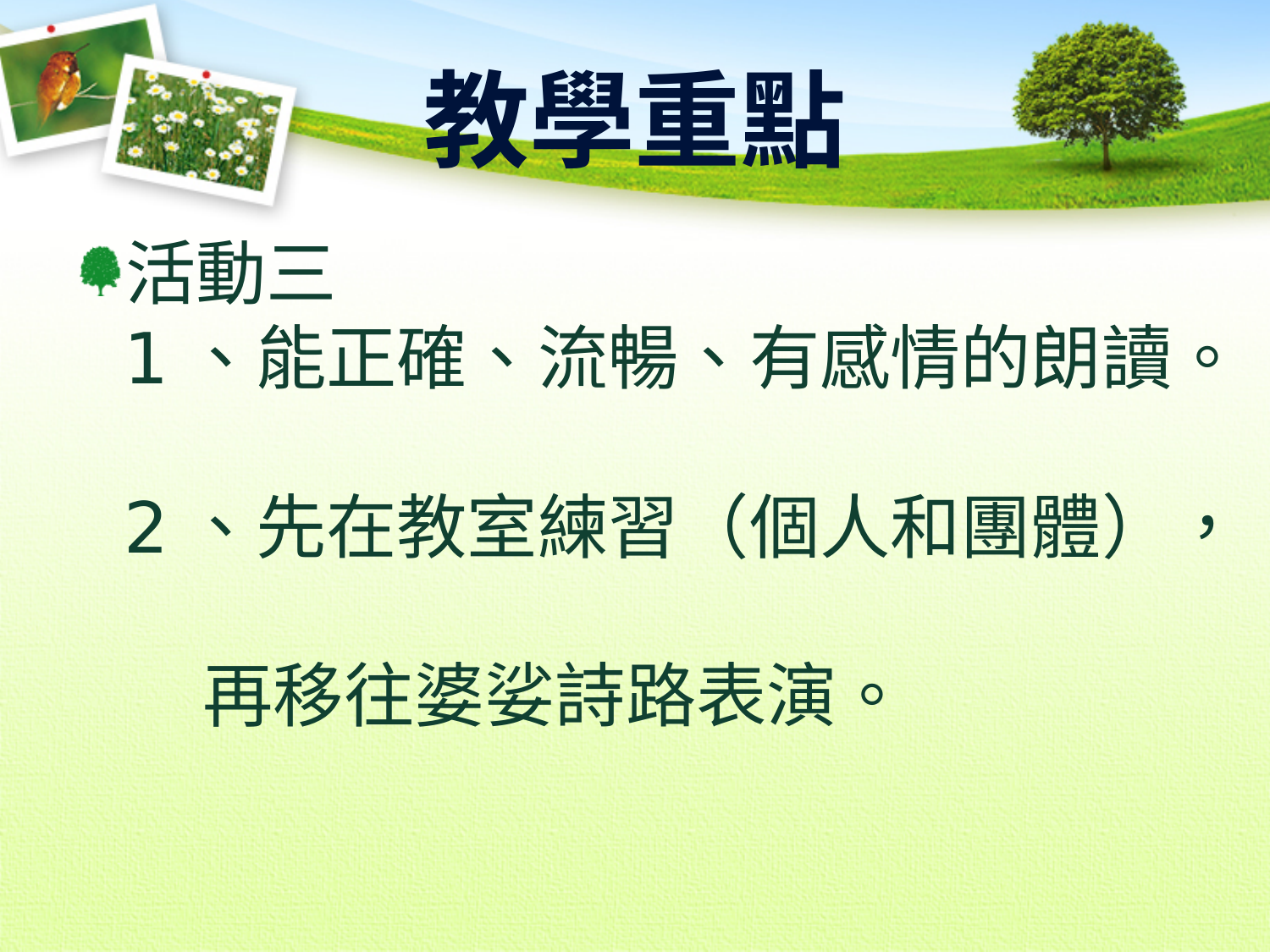

# 教學重點
活動三
1、能正確、流暢、有感情的朗讀。
2、先在教室練習（個人和團體），
     再移往婆娑詩路表演。